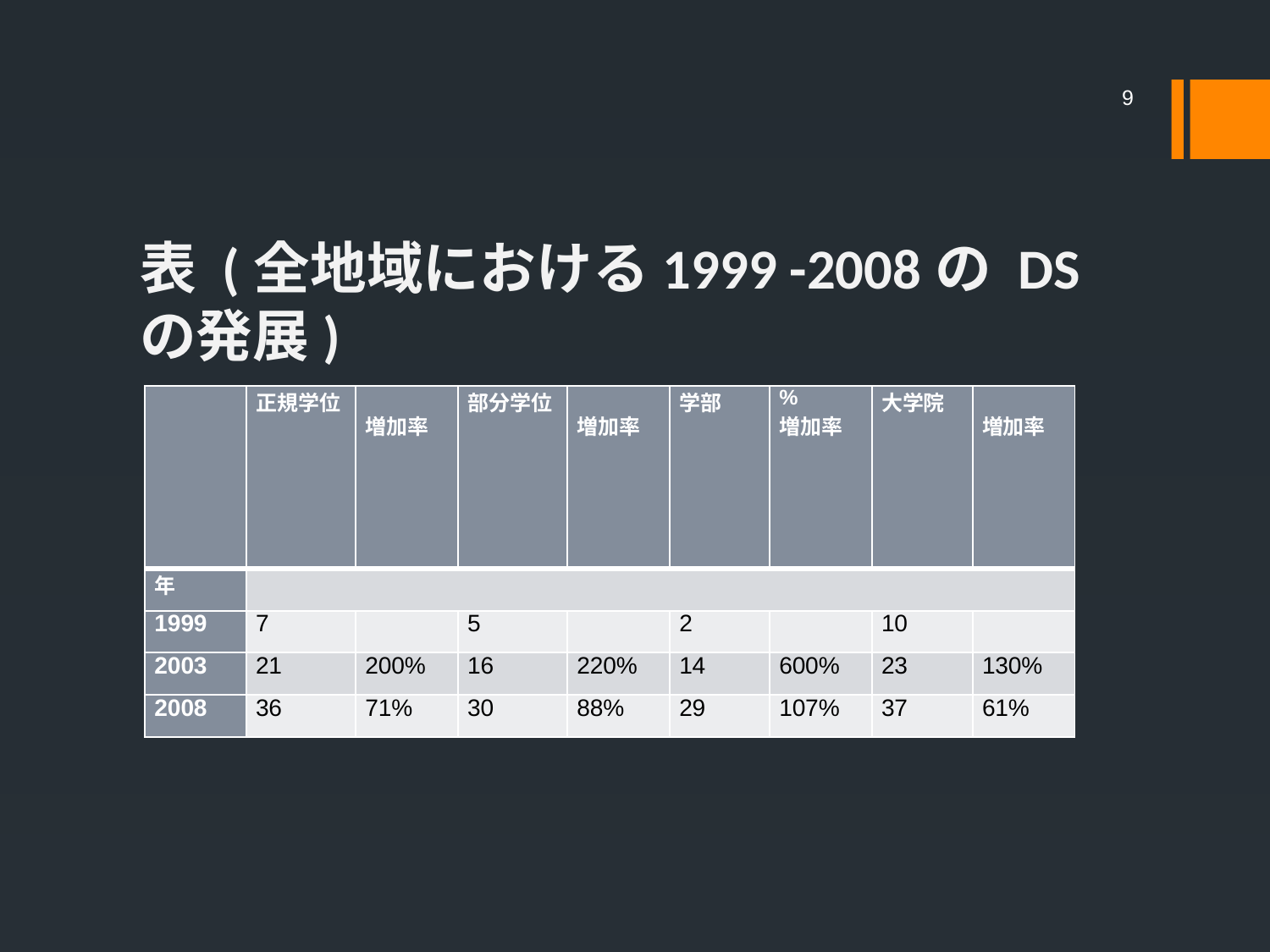

9
# 表 (全地域における1999 -2008の DS の発展)
|  | 正規学位 | 増加率 | 部分学位 | 増加率 | 学部 | % 増加率 | 大学院 | 増加率 |
| --- | --- | --- | --- | --- | --- | --- | --- | --- |
| 年 |  |  |  |  |  |  |  |  |
| 1999 | 7 |  | 5 |  | 2 |  | 10 |  |
| 2003 | 21 | 200% | 16 | 220% | 14 | 600% | 23 | 130% |
| 2008 | 36 | 71% | 30 | 88% | 29 | 107% | 37 | 61% |